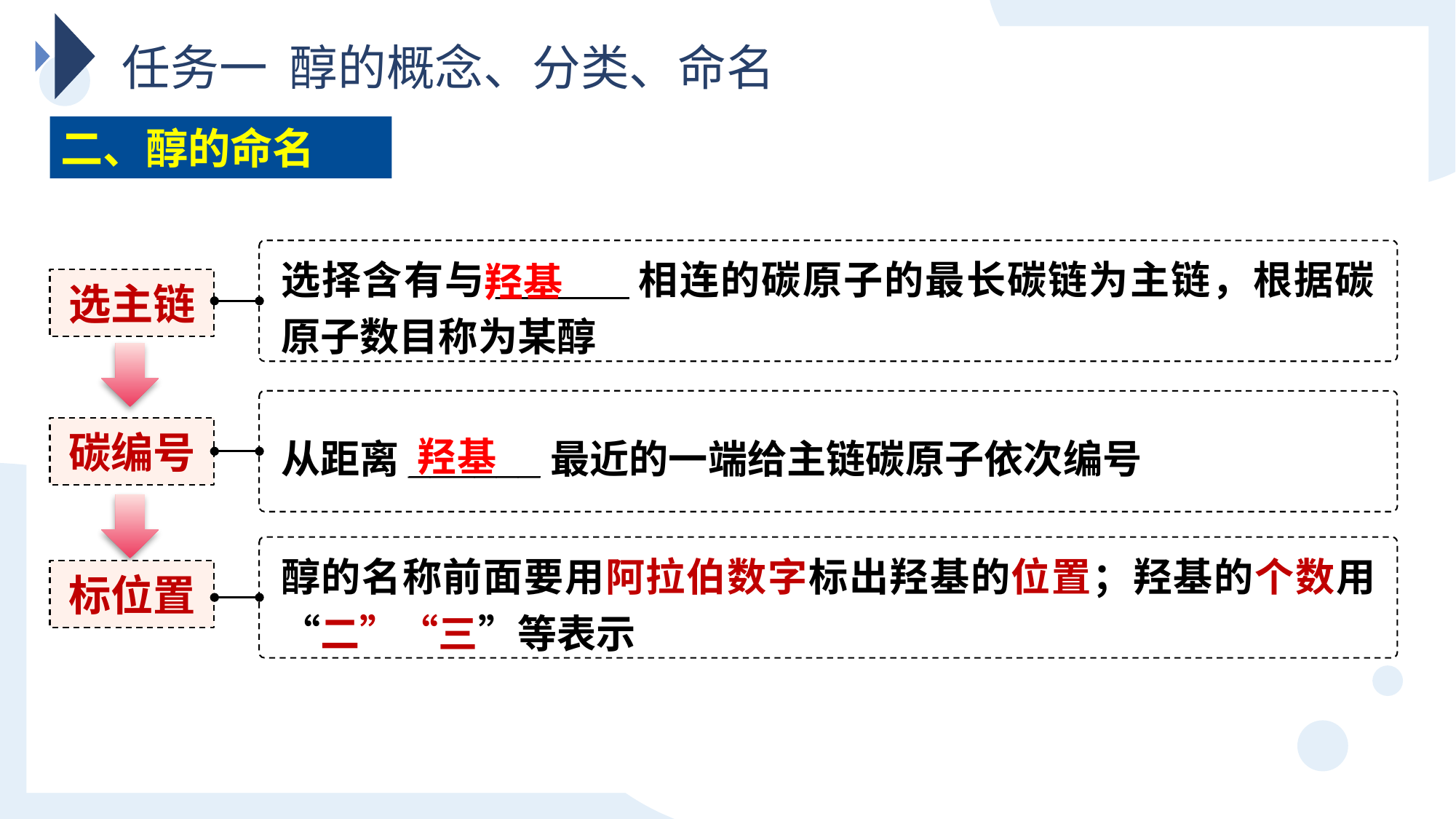

任务一  醇的概念、分类、命名

二、醇的命名

选择含有与______相连的碳原子的最长碳链为主链，根据碳原子数目称为某醇
羟基
选主链

从距离______最近的一端给主链碳原子依次编号
羟基
碳编号

醇的名称前面要用阿拉伯数字标出羟基的位置；羟基的个数用“二”“三”等表示
标位置